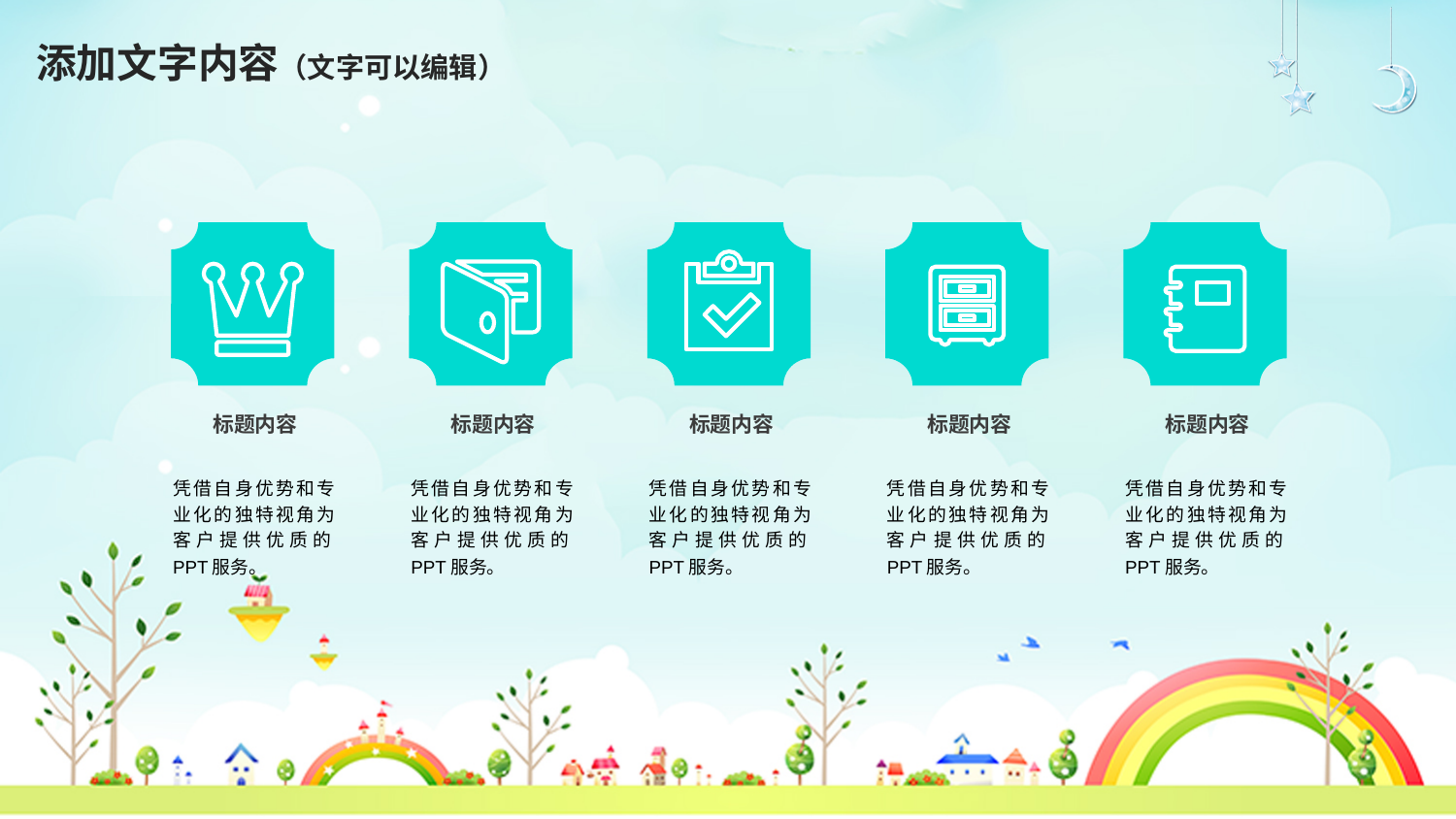

添加文字内容（文字可以编辑）

标题内容
标题内容
标题内容
标题内容
标题内容
凭借自身优势和专业化的独特视角为客户提供优质的PPT服务。
凭借自身优势和专业化的独特视角为客户提供优质的PPT服务。
凭借自身优势和专业化的独特视角为客户提供优质的PPT服务。
凭借自身优势和专业化的独特视角为客户提供优质的PPT服务。
凭借自身优势和专业化的独特视角为客户提供优质的PPT服务。